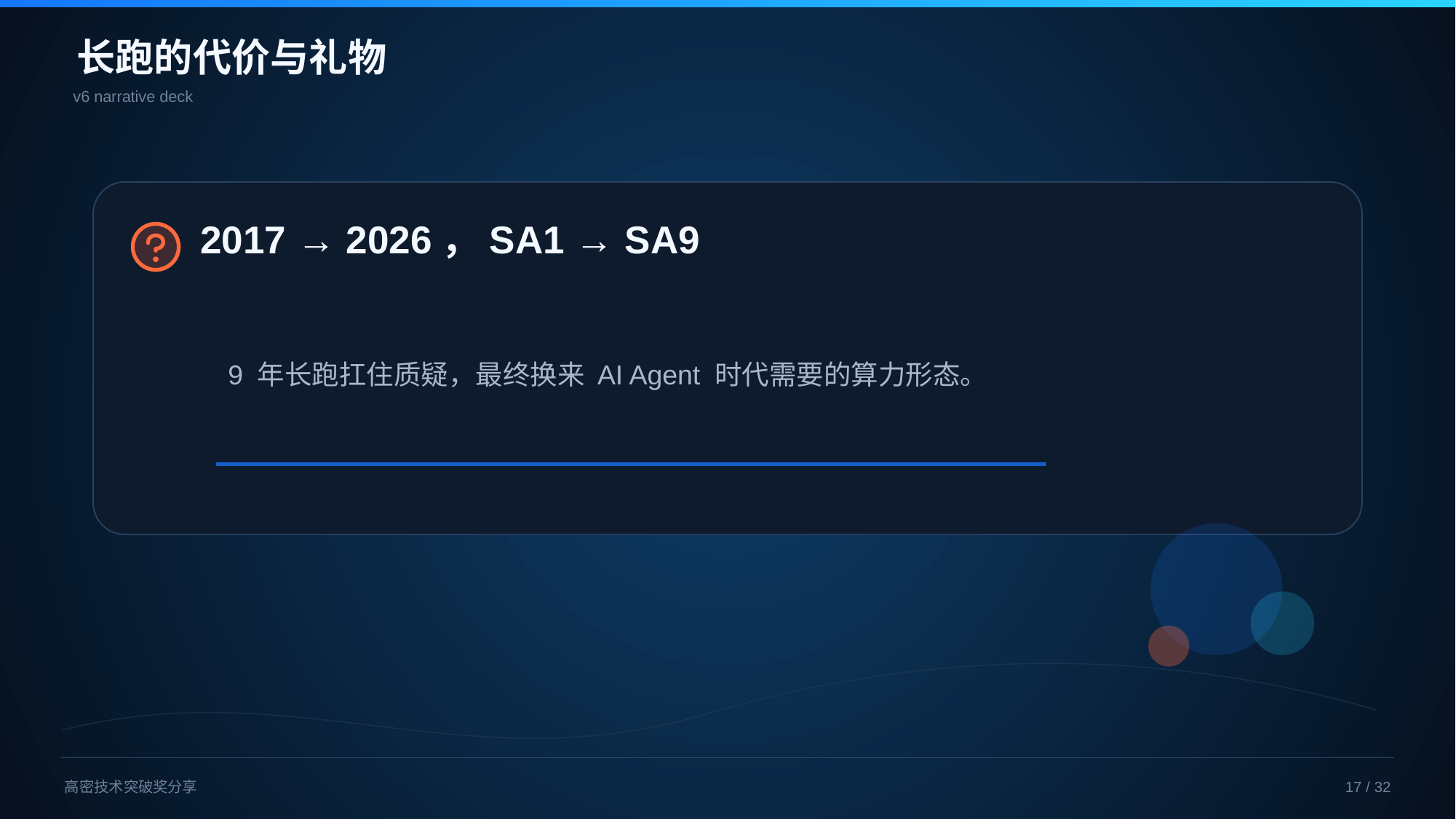

长跑的代价与礼物
v6 narrative deck

2017 → 2026，SA1 → SA9

9 年长跑扛住质疑，最终换来 AI Agent 时代需要的算力形态。

高密技术突破奖分享
17 / 32